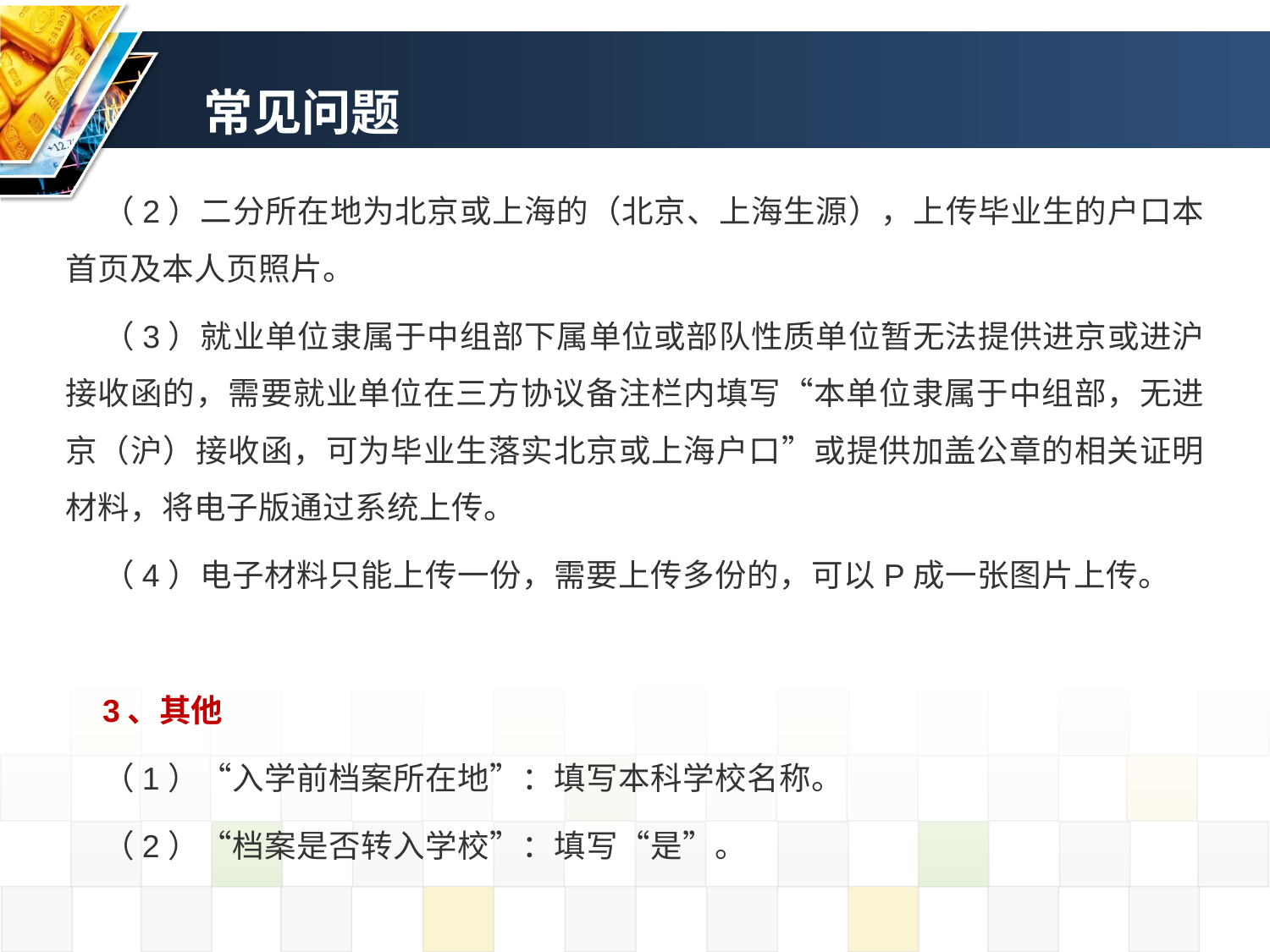

常见问题
（2）二分所在地为北京或上海的（北京、上海生源），上传毕业生的户口本首页及本人页照片。
（3）就业单位隶属于中组部下属单位或部队性质单位暂无法提供进京或进沪接收函的，需要就业单位在三方协议备注栏内填写“本单位隶属于中组部，无进京（沪）接收函，可为毕业生落实北京或上海户口”或提供加盖公章的相关证明材料，将电子版通过系统上传。
（4）电子材料只能上传一份，需要上传多份的，可以P成一张图片上传。

3、其他
（1）“入学前档案所在地”：填写本科学校名称。
（2）“档案是否转入学校”：填写“是”。